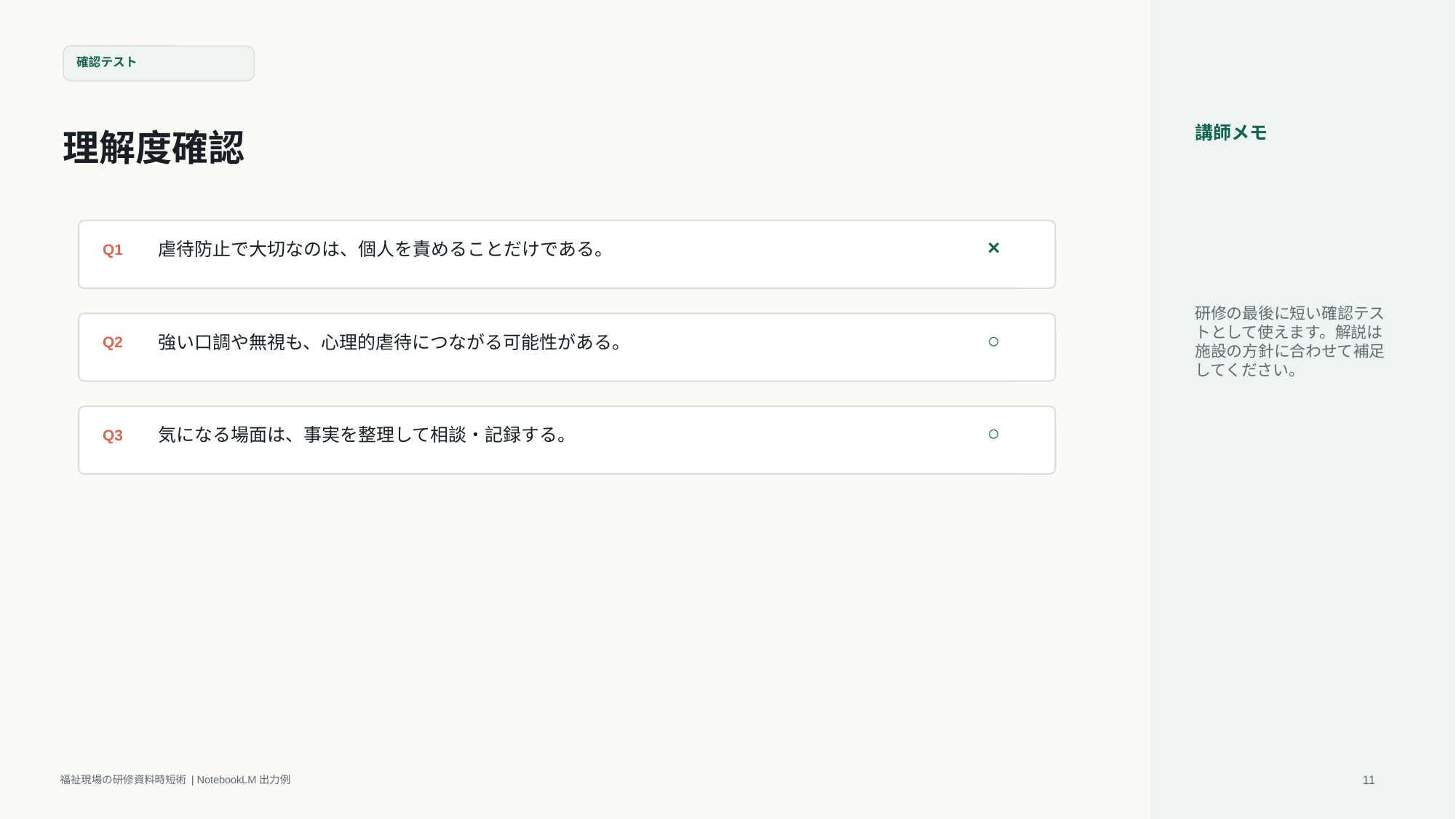

確認テスト
理解度確認
講師メモ
研修の最後に短い確認テストとして使えます。解説は施設の方針に合わせて補足してください。

×
虐待防止で大切なのは、個人を責めることだけである。
Q1

○
強い口調や無視も、心理的虐待につながる可能性がある。
Q2

○
気になる場面は、事実を整理して相談・記録する。
Q3
11
福祉現場の研修資料時短術 | NotebookLM出力例